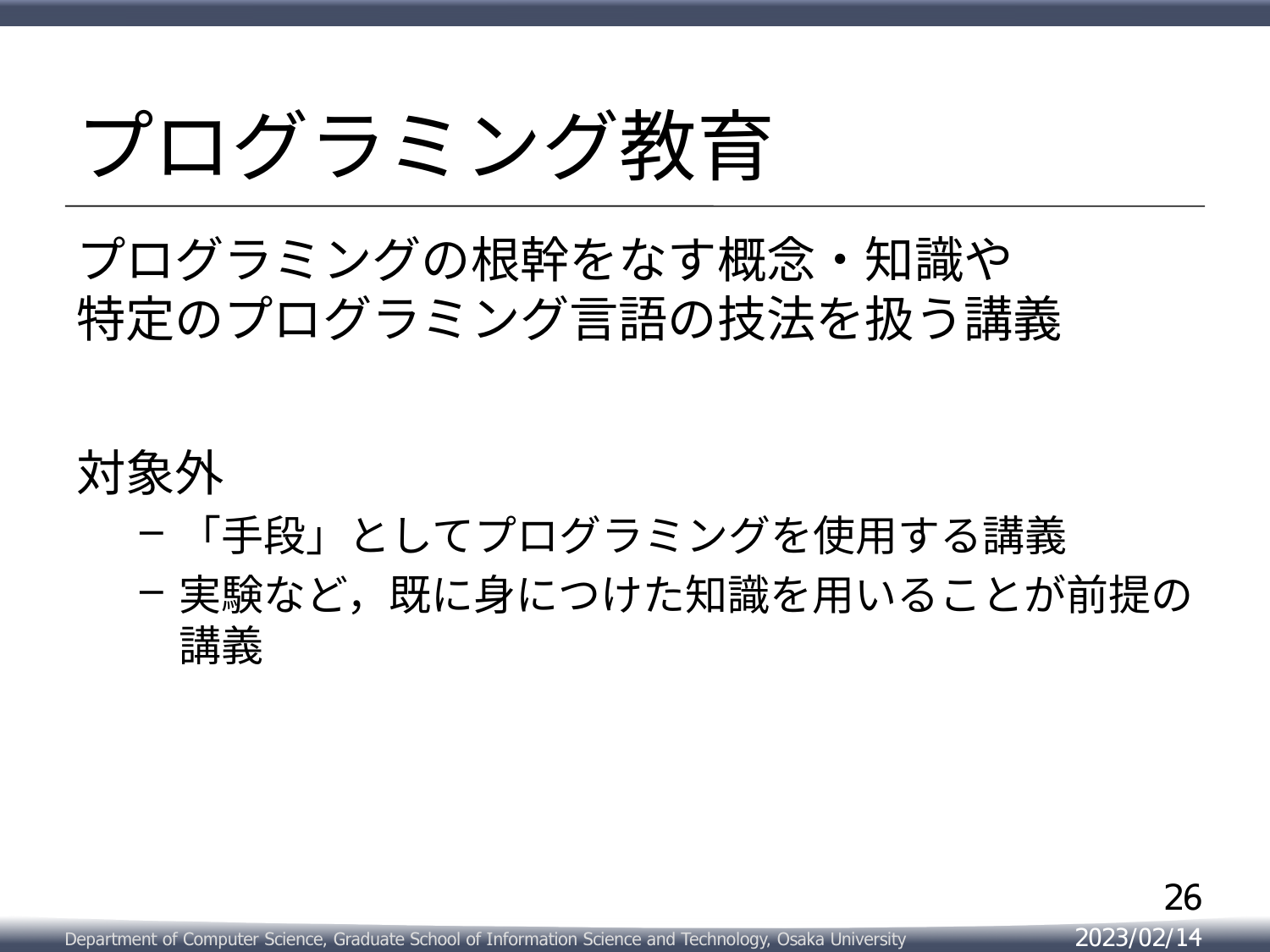

# プログラミング教育
プログラミングの根幹をなす概念・知識や
特定のプログラミング言語の技法を扱う講義

対象外
「手段」としてプログラミングを使用する講義
実験など，既に身につけた知識を用いることが前提の講義

26
2023/02/14